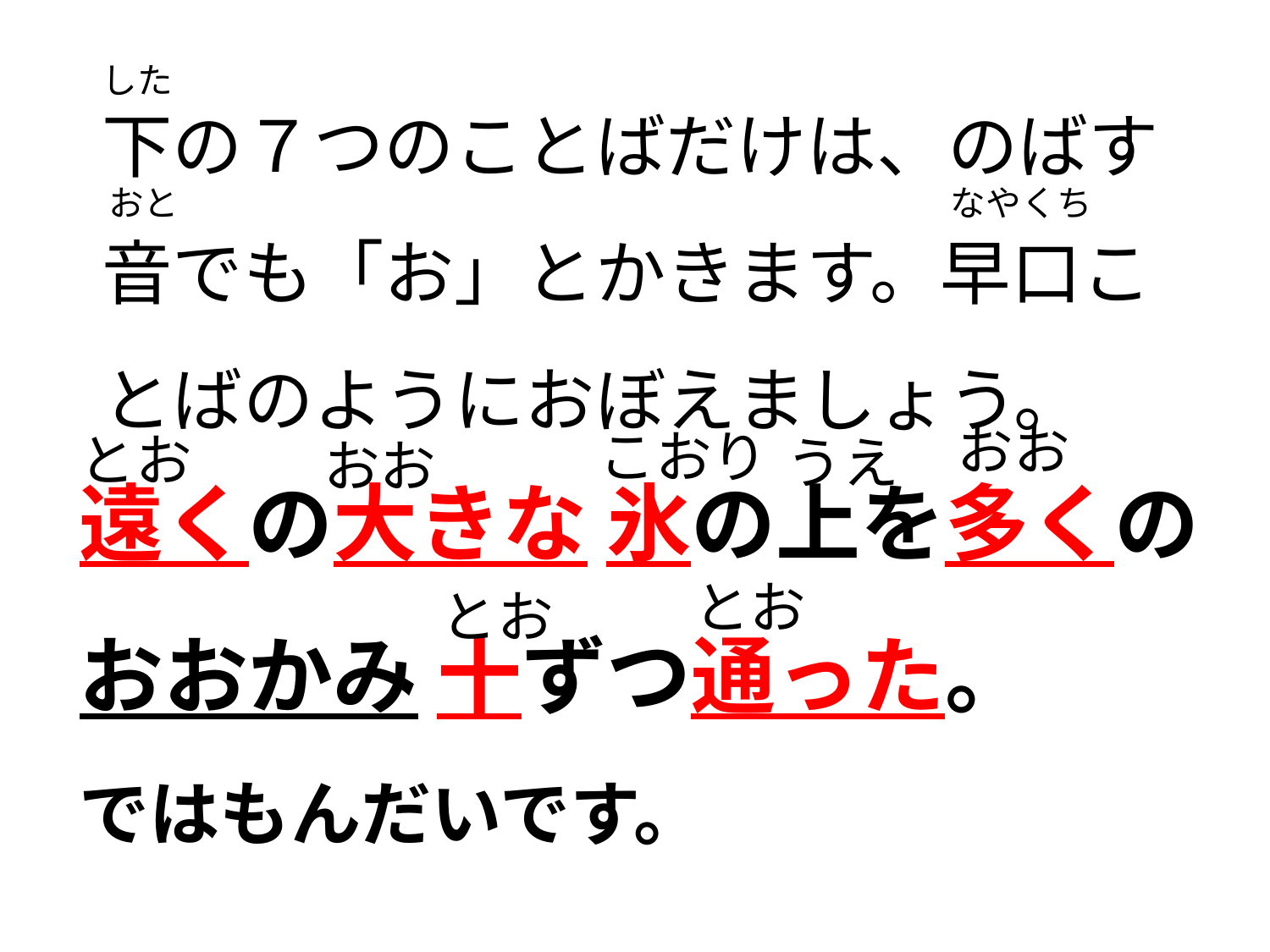

した
下の７つのことばだけは、のばす音でも「お」とかきます。早口ことばのようにおぼえましょう。

おと
なやくち

遠くの大きな 氷の上を多くの

おおかみ 十ずつ通った。
おお
こおり
とお
うえ
おお
とお
とお
ではもんだいです。